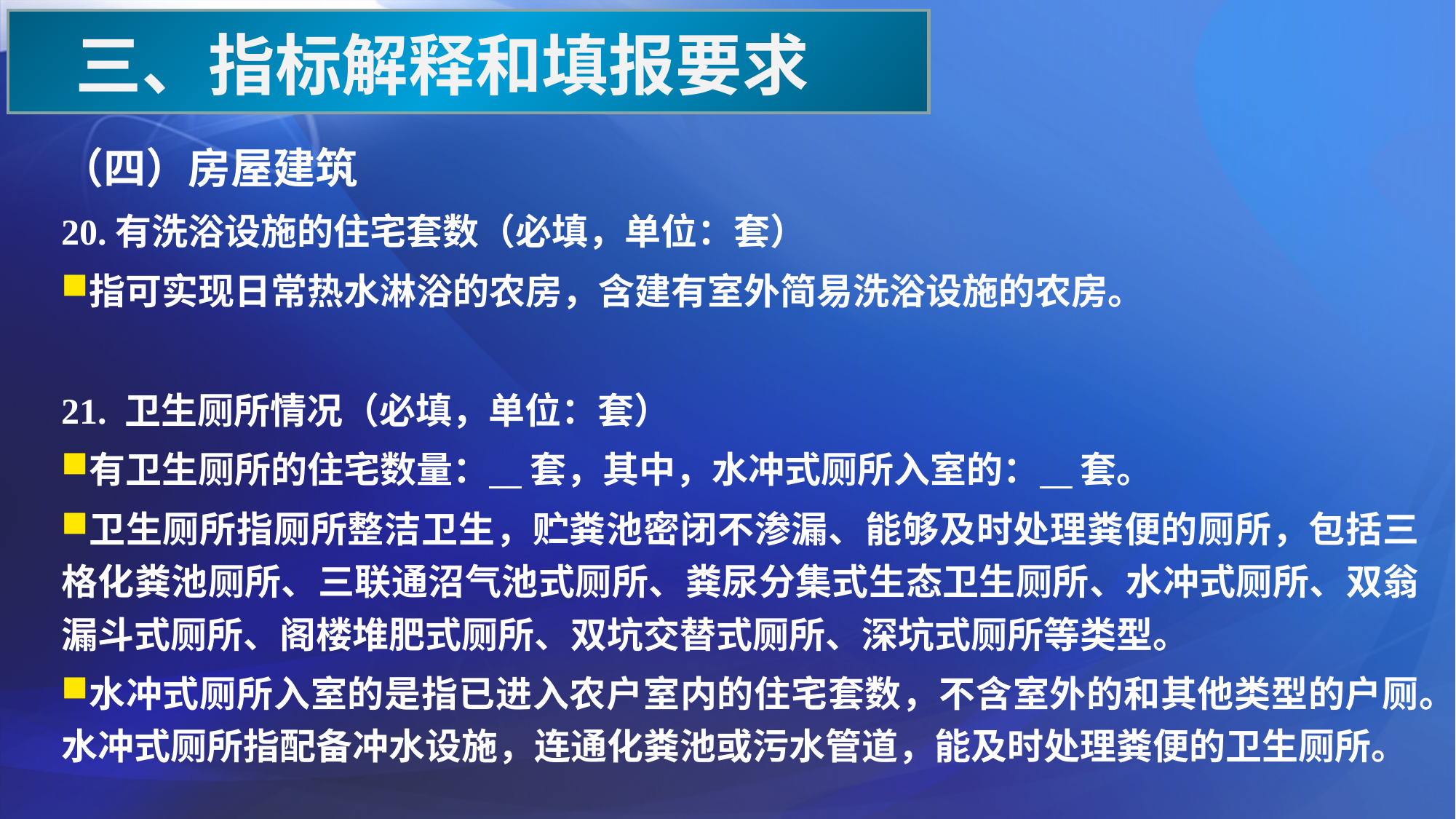

三、指标解释和填报要求
（四）房屋建筑
20.有洗浴设施的住宅套数（必填，单位：套）
指可实现日常热水淋浴的农房，含建有室外简易洗浴设施的农房。

21. 卫生厕所情况（必填，单位：套）
有卫生厕所的住宅数量：     套，其中，水冲式厕所入室的：     套。
卫生厕所指厕所整洁卫生，贮粪池密闭不渗漏、能够及时处理粪便的厕所，包括三格化粪池厕所、三联通沼气池式厕所、粪尿分集式生态卫生厕所、水冲式厕所、双翁漏斗式厕所、阁楼堆肥式厕所、双坑交替式厕所、深坑式厕所等类型。
水冲式厕所入室的是指已进入农户室内的住宅套数，不含室外的和其他类型的户厕。水冲式厕所指配备冲水设施，连通化粪池或污水管道，能及时处理粪便的卫生厕所。